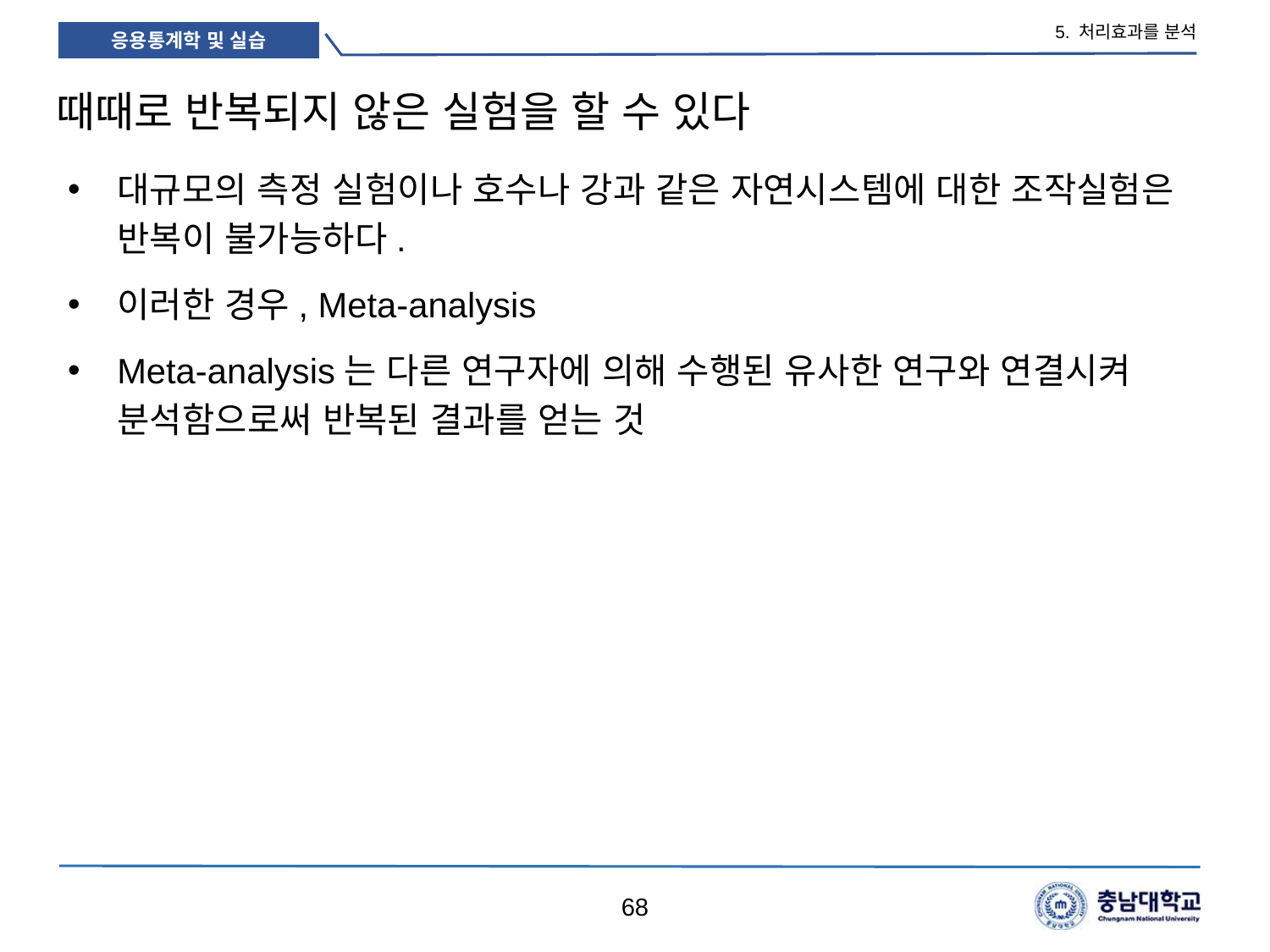

5. 처리효과를 분석
# 때때로 반복되지 않은 실험을 할 수 있다
대규모의 측정 실험이나 호수나 강과 같은 자연시스템에 대한 조작실험은 반복이 불가능하다.
이러한 경우, Meta-analysis
Meta-analysis는 다른 연구자에 의해 수행된 유사한 연구와 연결시켜 분석함으로써 반복된 결과를 얻는 것
68